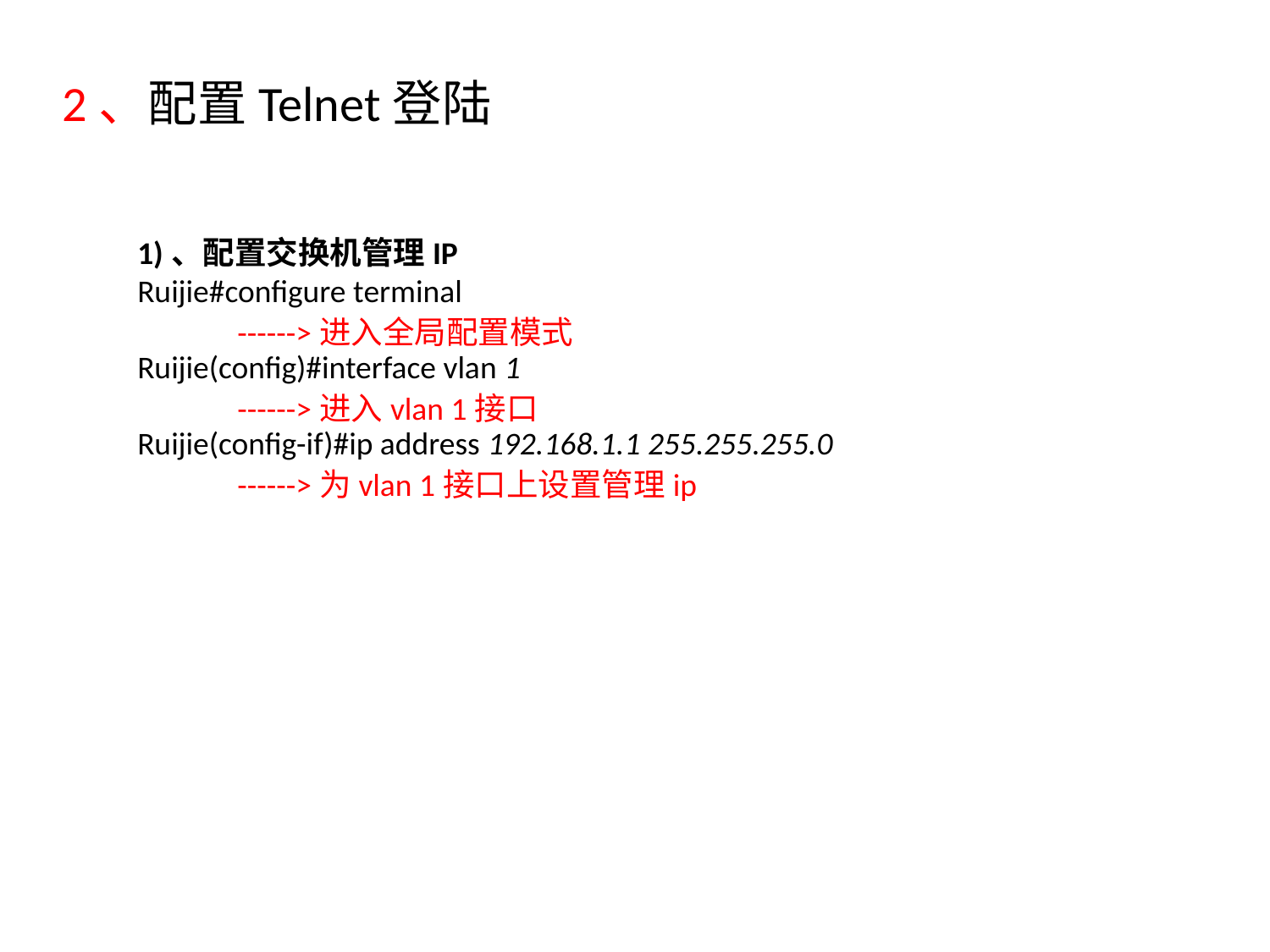

2、配置Telnet登陆
1)、配置交换机管理IP
Ruijie#configure terminal

Ruijie(config)#interface vlan 1

Ruijie(config-if)#ip address 192.168.1.1 255.255.255.0
------>进入全局配置模式

------>进入vlan 1接口

------>为vlan 1接口上设置管理ip